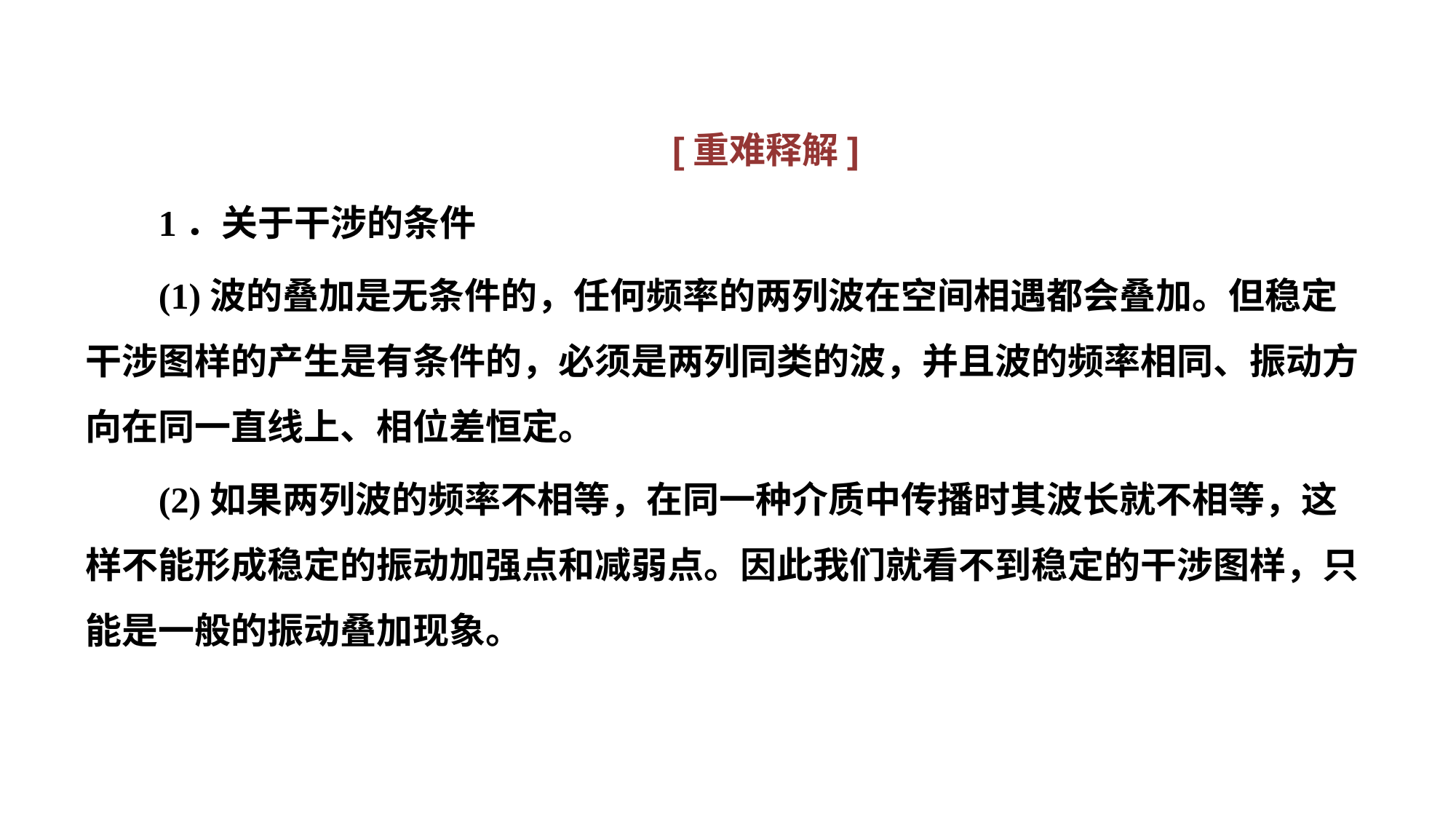

[重难释解]
1．关于干涉的条件
(1)波的叠加是无条件的，任何频率的两列波在空间相遇都会叠加。但稳定干涉图样的产生是有条件的，必须是两列同类的波，并且波的频率相同、振动方向在同一直线上、相位差恒定。
(2)如果两列波的频率不相等，在同一种介质中传播时其波长就不相等，这样不能形成稳定的振动加强点和减弱点。因此我们就看不到稳定的干涉图样，只能是一般的振动叠加现象。